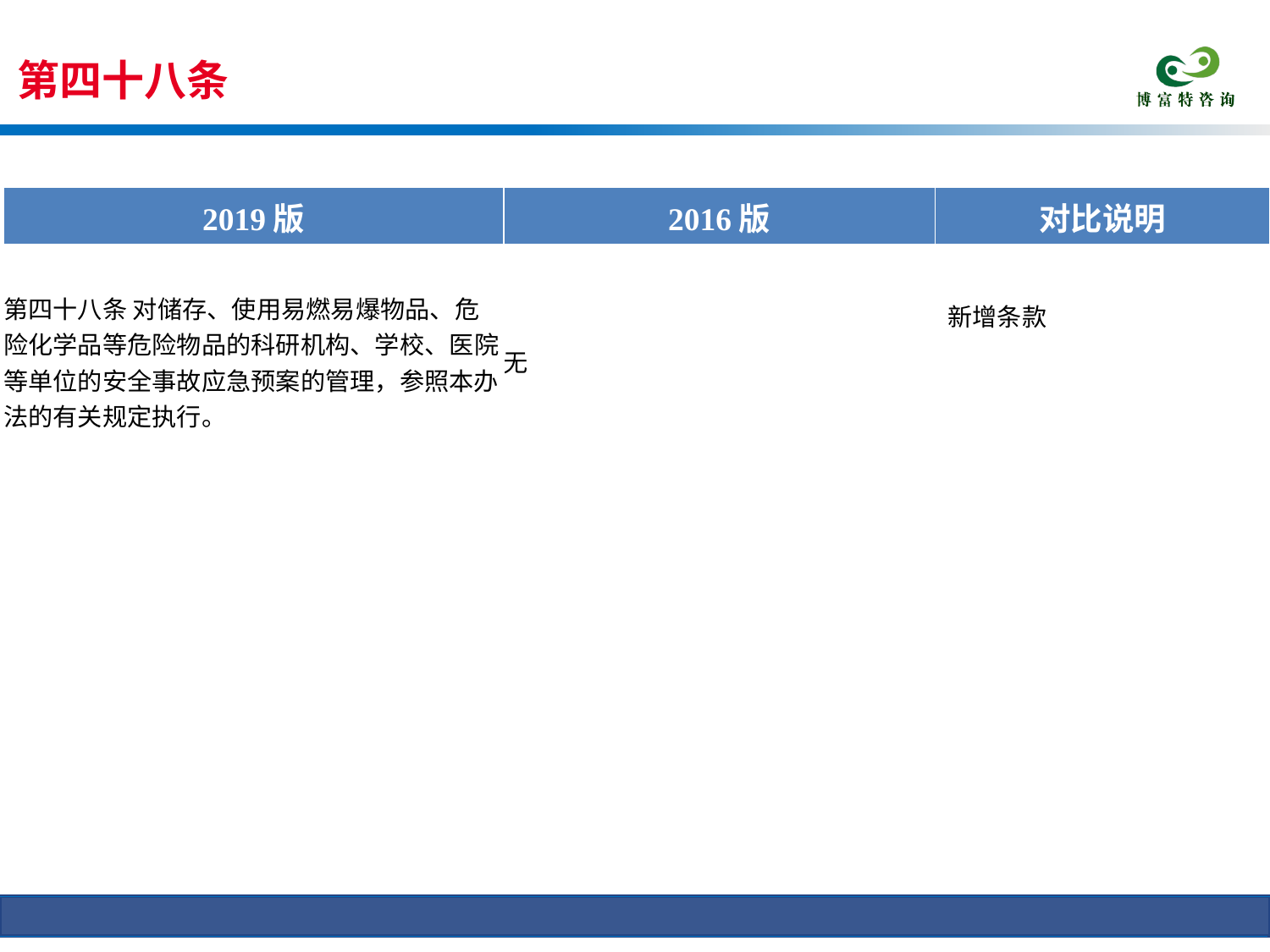

第四十八条
条文对比
| 2019版 | 2016版 | 对比说明 |
| --- | --- | --- |
| 第四十八条 对储存、使用易燃易爆物品、危险化学品等危险物品的科研机构、学校、医院等单位的安全事故应急预案的管理，参照本办法的有关规定执行。 | 无 | 新增条款 |